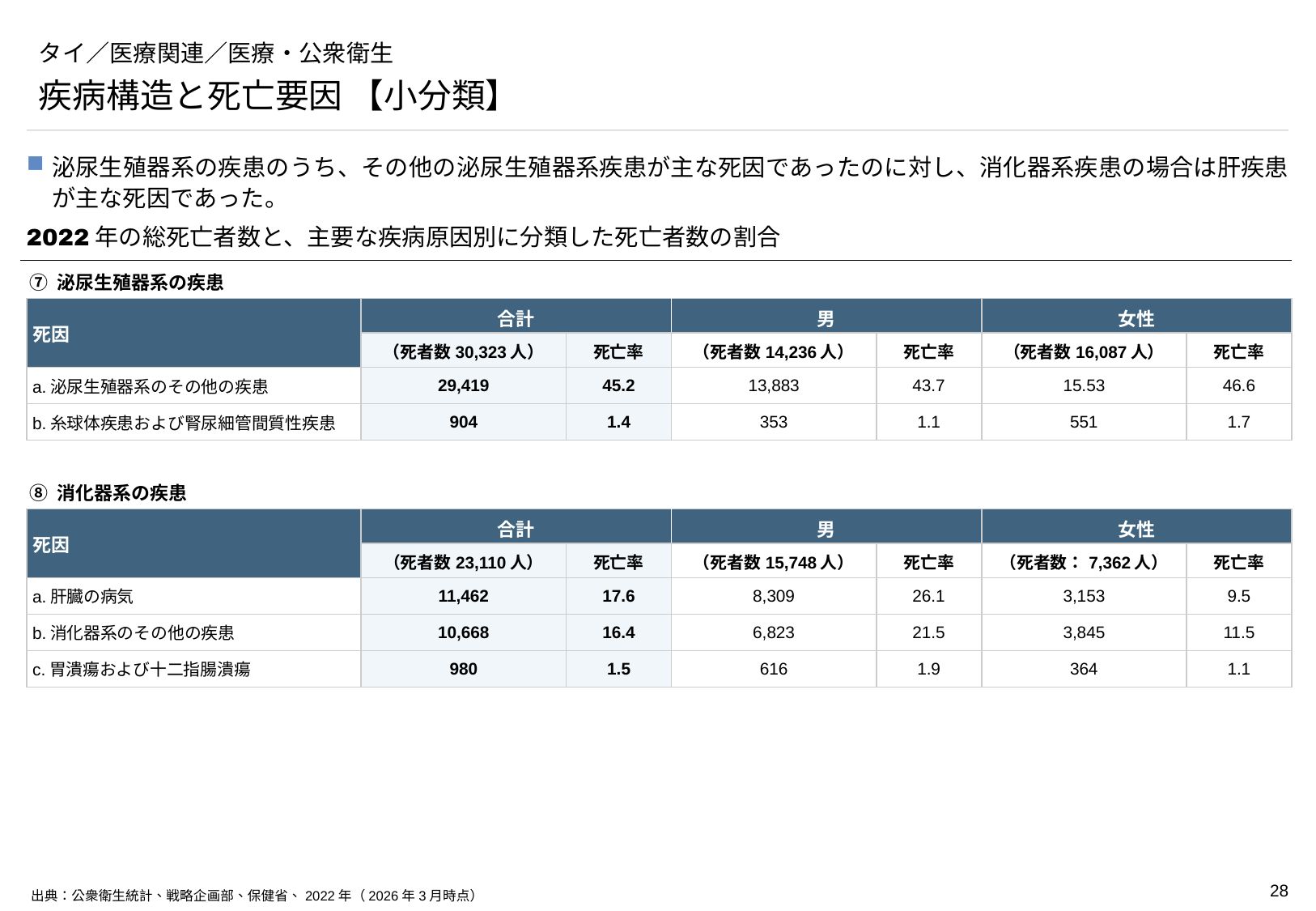

# タイ／医療関連／医療・公衆衛生
疾病構造と死亡要因 【小分類】
泌尿生殖器系の疾患のうち、その他の泌尿生殖器系疾患が主な死因であったのに対し、消化器系疾患の場合は肝疾患が主な死因であった。
2022年の総死亡者数と、主要な疾病原因別に分類した死亡者数の割合
⑦ 泌尿生殖器系の疾患
| 死因 | 合計 |  | 男 |  | 女性 |  |
| --- | --- | --- | --- | --- | --- | --- |
|  | （死者数30,323人） | 死亡率 | （死者数14,236人） | 死亡率 | （死者数16,087人） | 死亡率 |
| a.泌尿生殖器系のその他の疾患 | 29,419 | 45.2 | 13,883 | 43.7 | 15.53 | 46.6 |
| b.糸球体疾患および腎尿細管間質性疾患 | 904 | 1.4 | 353 | 1.1 | 551 | 1.7 |
⑧ 消化器系の疾患
| 死因 | 合計 |  | 男 |  | 女性 |  |
| --- | --- | --- | --- | --- | --- | --- |
|  | （死者数23,110人） | 死亡率 | （死者数15,748人） | 死亡率 | （死者数：7,362人） | 死亡率 |
| a.肝臓の病気 | 11,462 | 17.6 | 8,309 | 26.1 | 3,153 | 9.5 |
| b.消化器系のその他の疾患 | 10,668 | 16.4 | 6,823 | 21.5 | 3,845 | 11.5 |
| c.胃潰瘍および十二指腸潰瘍 | 980 | 1.5 | 616 | 1.9 | 364 | 1.1 |
出典：公衆衛生統計、戦略企画部、保健省、2022年（2026年3月時点）